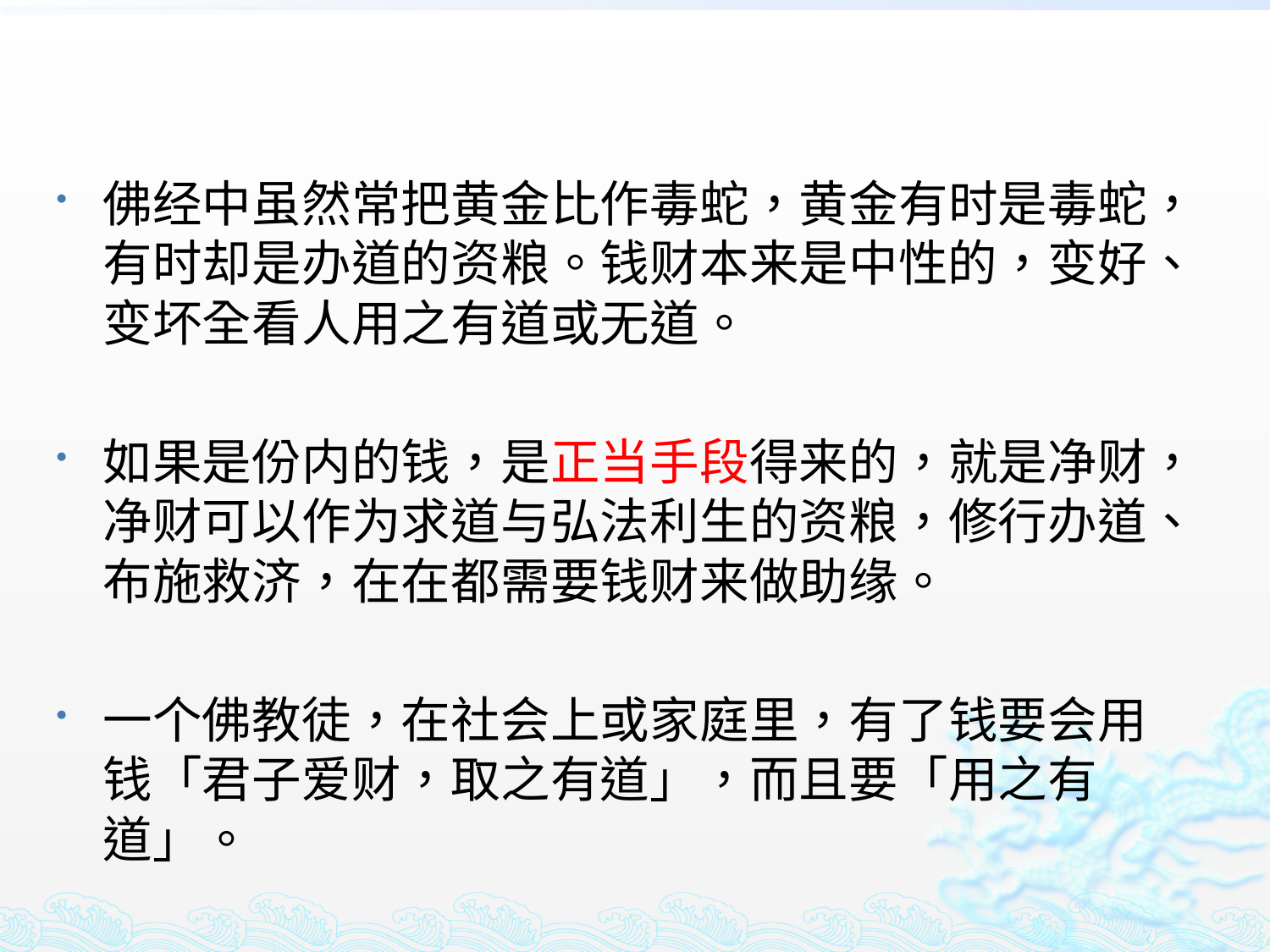

佛经中虽然常把黄金比作毒蛇，黄金有时是毒蛇，有时却是办道的资粮。钱财本来是中性的，变好、变坏全看人用之有道或无道。

如果是份内的钱，是正当手段得来的，就是净财，净财可以作为求道与弘法利生的资粮，修行办道、布施救济，在在都需要钱财来做助缘。

一个佛教徒，在社会上或家庭里，有了钱要会用钱「君子爱财，取之有道」，而且要「用之有道」。